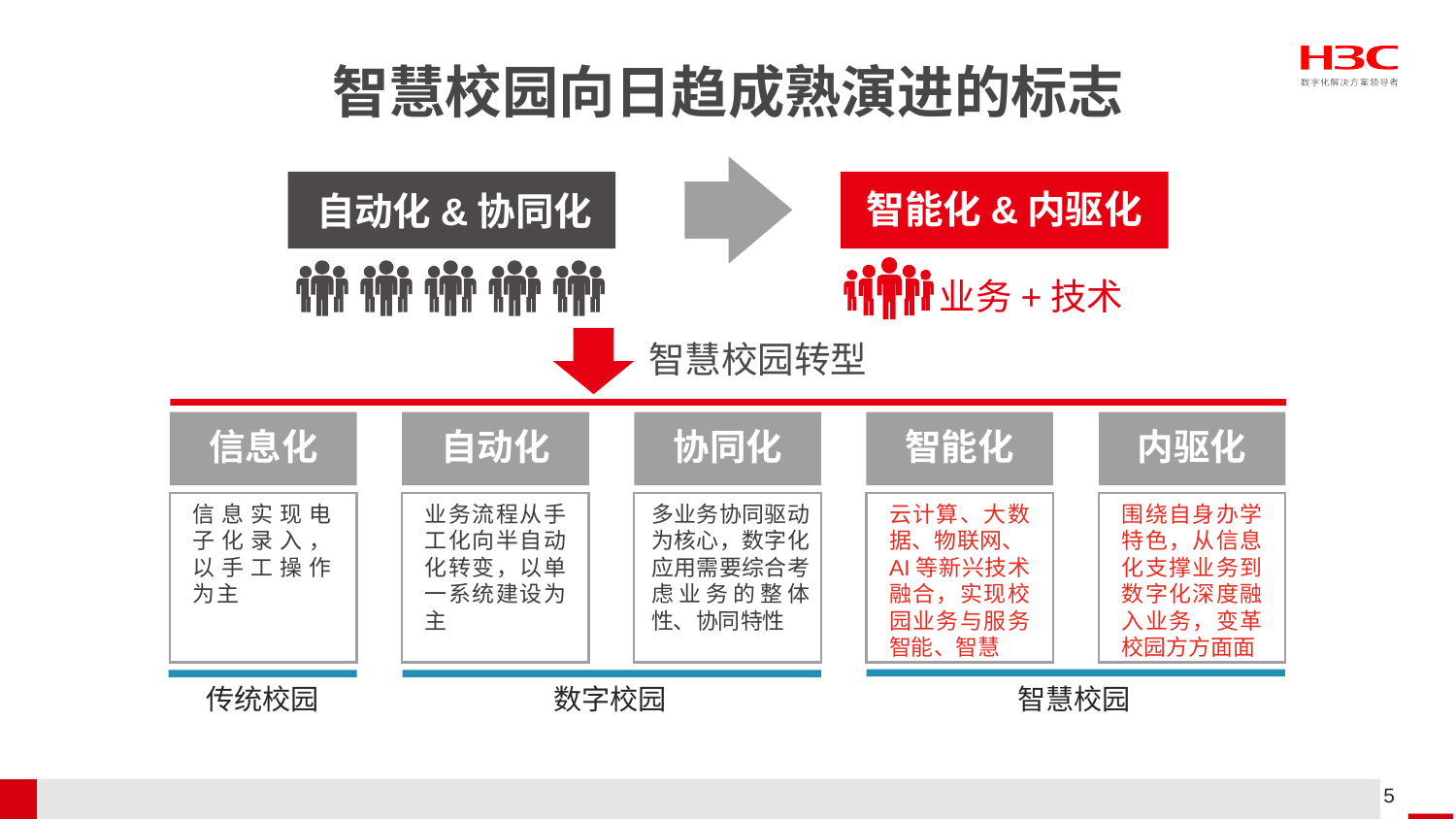

# 智慧校园向日趋成熟演进的标志

智能化&内驱化
自动化&协同化

业务+技术

智慧校园转型

信息化
自动化
协同化
智能化
内驱化
信息实现电子化录入，以手工操作为主
业务流程从手工化向半自动化转变，以单一系统建设为主
多业务协同驱动为核心，数字化应用需要综合考虑业务的整体性、协同特性
云计算、大数据、物联网、AI等新兴技术融合，实现校园业务与服务智能、智慧
围绕自身办学特色，从信息化支撑业务到数字化深度融入业务，变革校园方方面面

智慧校园
传统校园
数字校园